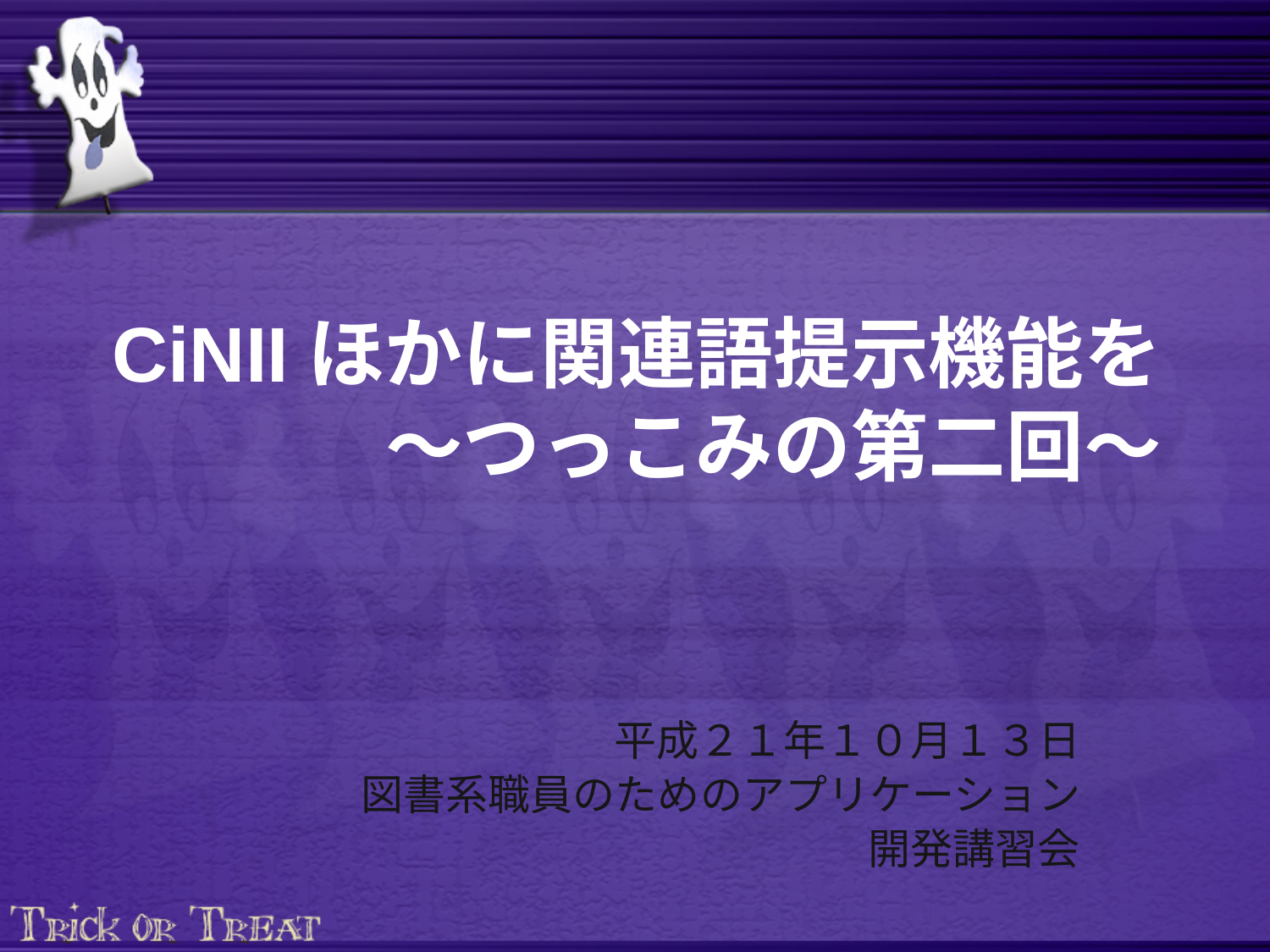

CiNIIほかに関連語提示機能を
～つっこみの第二回～
平成２１年１０月１３日
図書系職員のためのアプリケーション
開発講習会